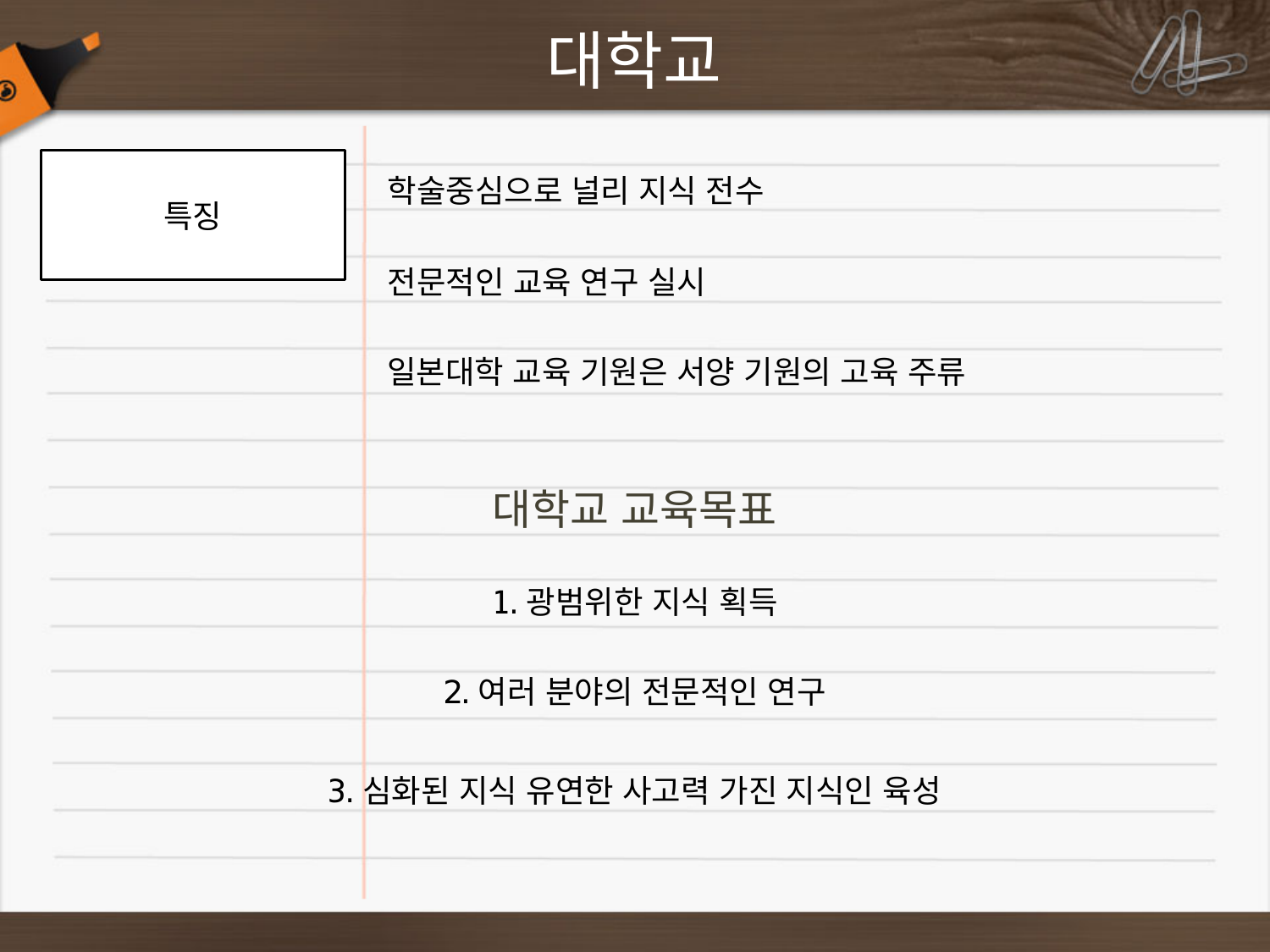

# 대학교
특징
학술중심으로 널리 지식 전수
전문적인 교육 연구 실시
일본대학 교육 기원은 서양 기원의 고육 주류
대학교 교육목표
1.광범위한 지식 획득
2.여러 분야의 전문적인 연구
3.심화된 지식 유연한 사고력 가진 지식인 육성